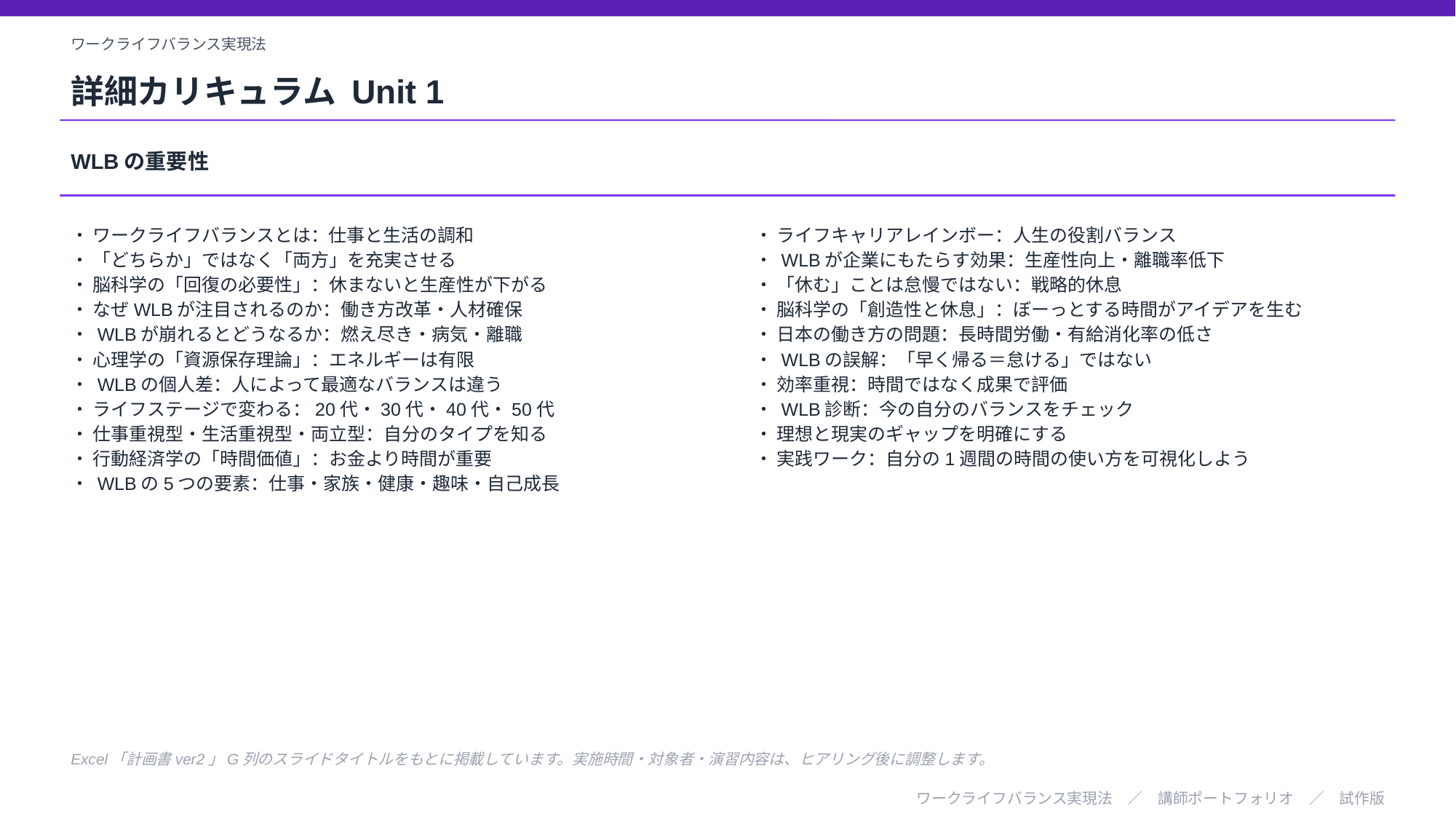

ワークライフバランス実現法
詳細カリキュラム Unit 1

WLBの重要性

・ ワークライフバランスとは：仕事と生活の調和
・ 「どちらか」ではなく「両方」を充実させる
・ 脳科学の「回復の必要性」：休まないと生産性が下がる
・ なぜWLBが注目されるのか：働き方改革・人材確保
・ WLBが崩れるとどうなるか：燃え尽き・病気・離職
・ 心理学の「資源保存理論」：エネルギーは有限
・ WLBの個人差：人によって最適なバランスは違う
・ ライフステージで変わる：20代・30代・40代・50代
・ 仕事重視型・生活重視型・両立型：自分のタイプを知る
・ 行動経済学の「時間価値」：お金より時間が重要
・ WLBの5つの要素：仕事・家族・健康・趣味・自己成長
・ ライフキャリアレインボー：人生の役割バランス
・ WLBが企業にもたらす効果：生産性向上・離職率低下
・ 「休む」ことは怠慢ではない：戦略的休息
・ 脳科学の「創造性と休息」：ぼーっとする時間がアイデアを生む
・ 日本の働き方の問題：長時間労働・有給消化率の低さ
・ WLBの誤解：「早く帰る＝怠ける」ではない
・ 効率重視：時間ではなく成果で評価
・ WLB診断：今の自分のバランスをチェック
・ 理想と現実のギャップを明確にする
・ 実践ワーク：自分の1週間の時間の使い方を可視化しよう
Excel「計画書ver2」G列のスライドタイトルをもとに掲載しています。実施時間・対象者・演習内容は、ヒアリング後に調整します。
ワークライフバランス実現法　／　講師ポートフォリオ　／　試作版